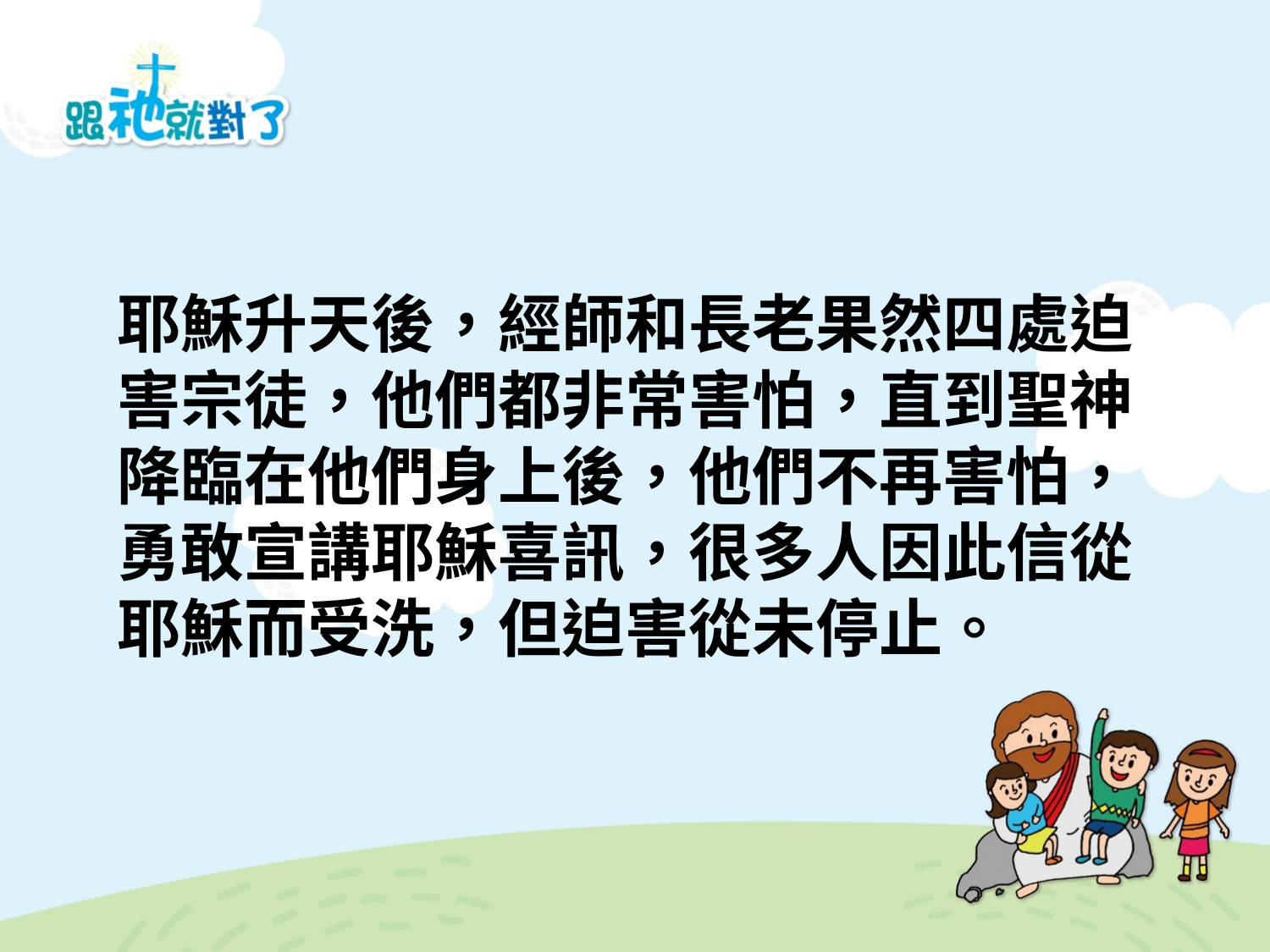

耶穌升天後，經師和長老果然四處迫害宗徒，他們都非常害怕，直到聖神降臨在他們身上後，他們不再害怕，勇敢宣講耶穌喜訊，很多人因此信從耶穌而受洗，但迫害從未停止。